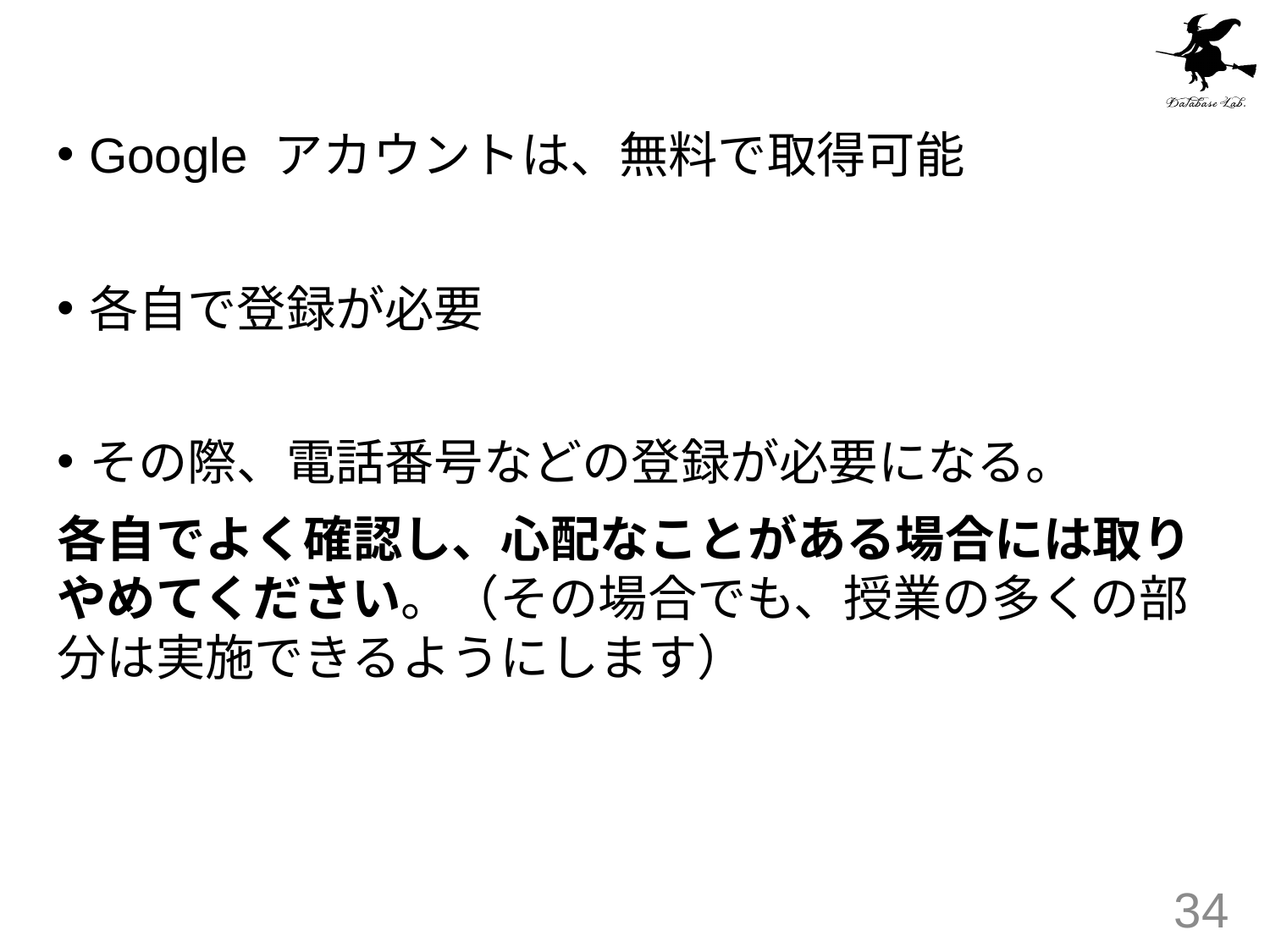

#
Google アカウントは、無料で取得可能

各自で登録が必要

その際、電話番号などの登録が必要になる。
各自でよく確認し、心配なことがある場合には取りやめてください。（その場合でも、授業の多くの部分は実施できるようにします）
34